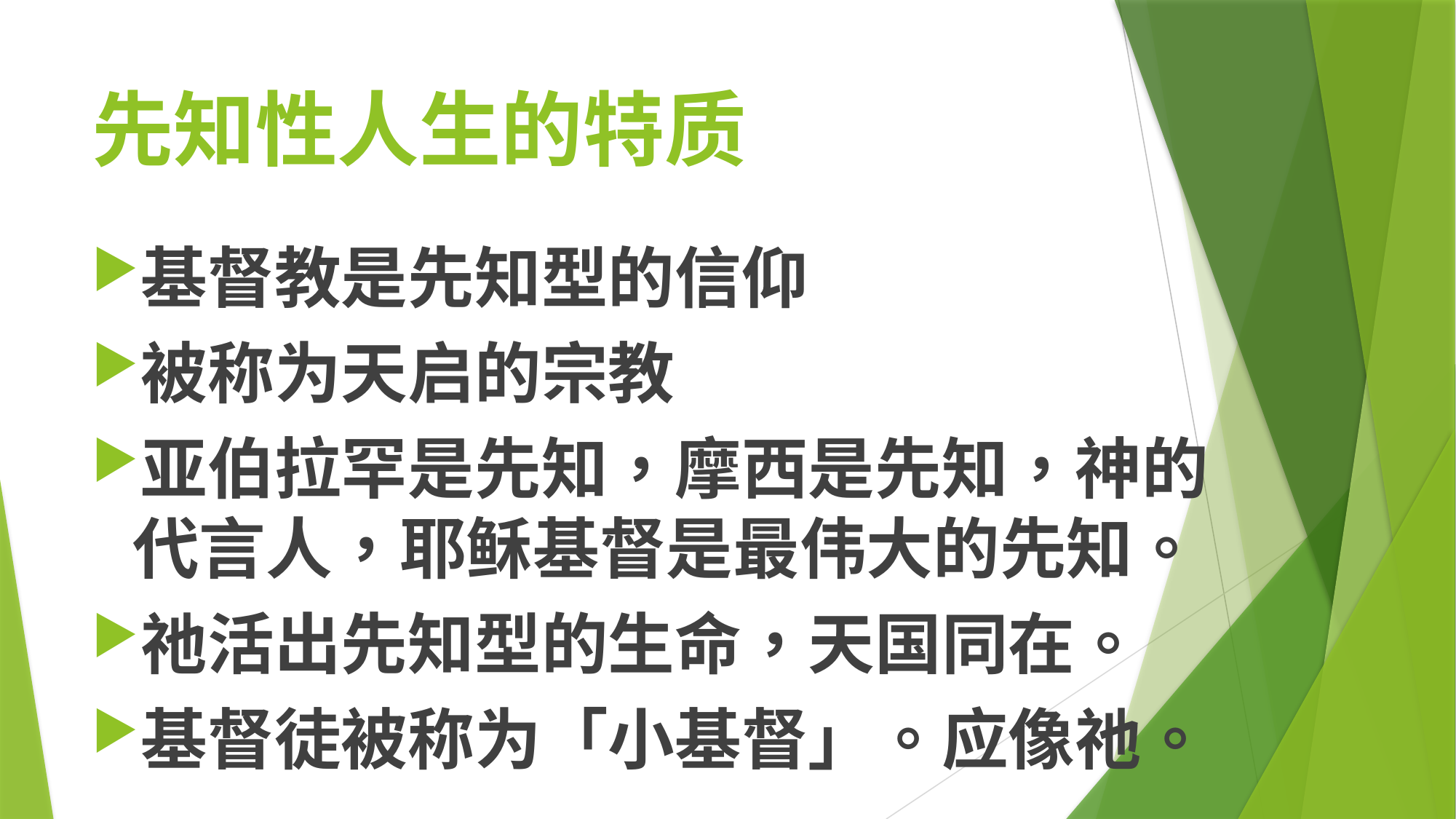

# 先知性人生的特质
基督教是先知型的信仰
被称为天启的宗教
亚伯拉罕是先知，摩西是先知，神的代言人，耶稣基督是最伟大的先知。
祂活出先知型的生命，天国同在。
基督徒被称为「小基督」。应像祂。